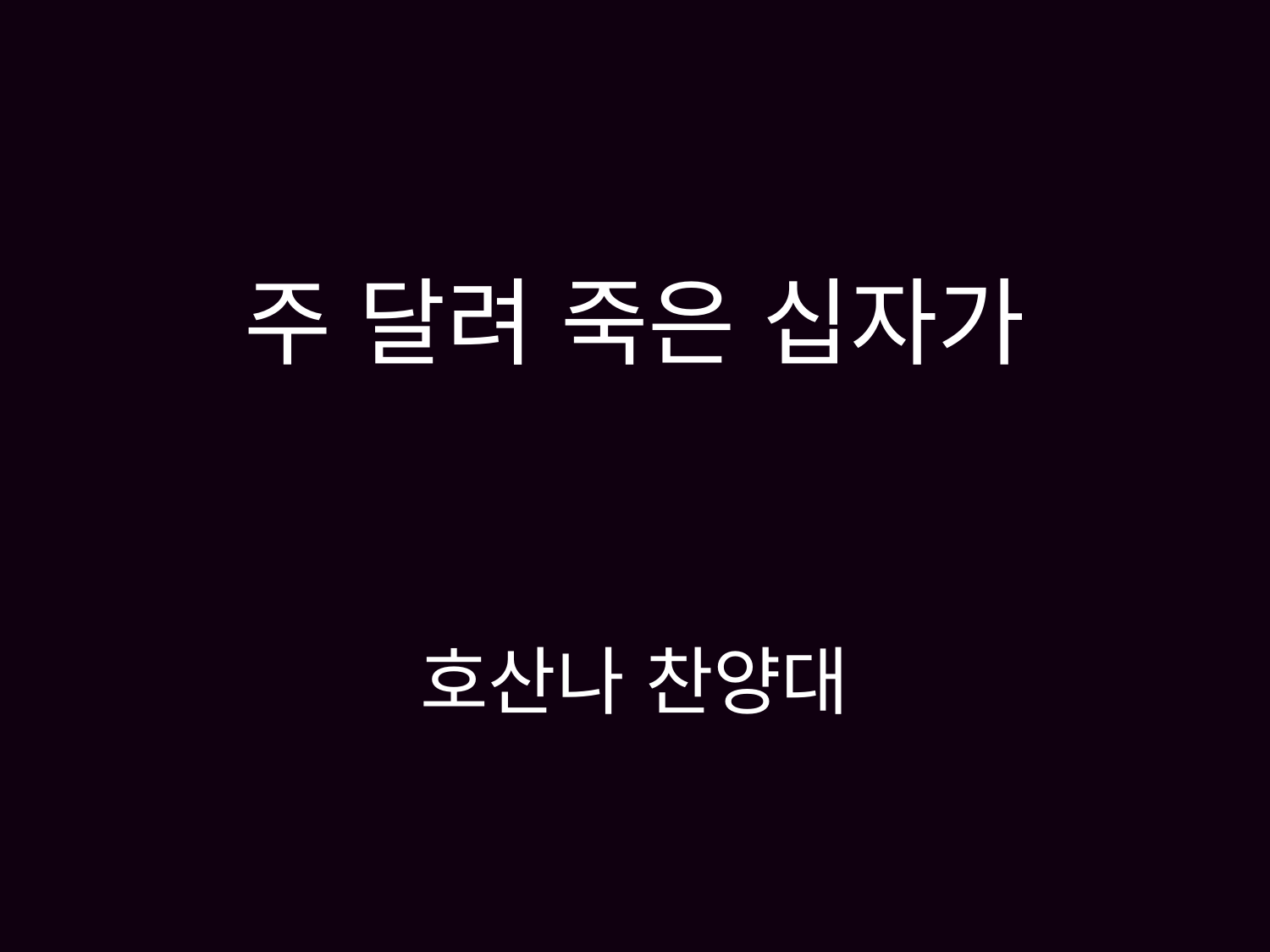

# 주 달려 죽은 십자가 호산나 찬양대